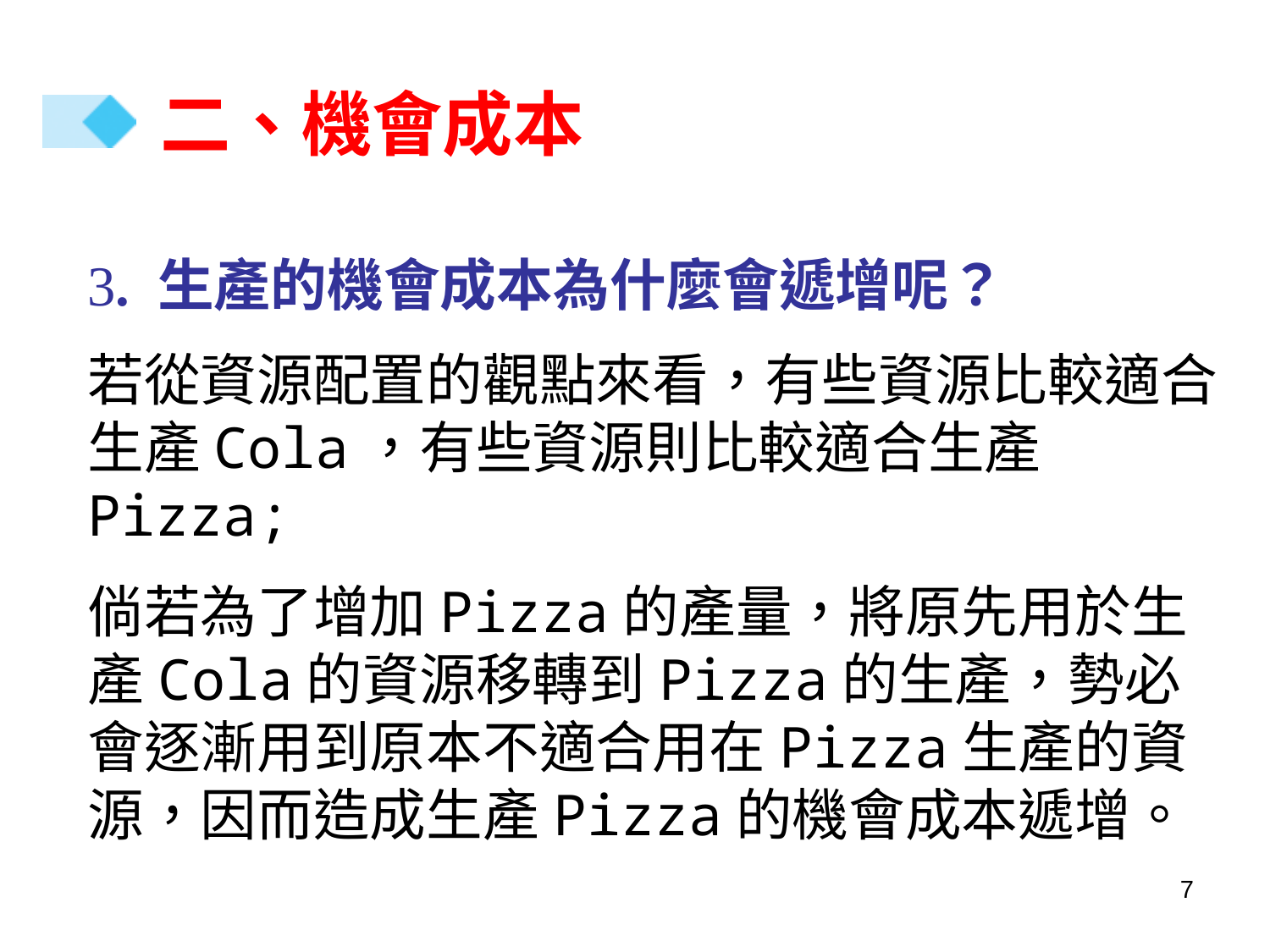

# 二、機會成本
3. 生產的機會成本為什麼會遞增呢？
若從資源配置的觀點來看，有些資源比較適合生產Cola，有些資源則比較適合生產Pizza;
倘若為了增加Pizza的產量，將原先用於生產Cola的資源移轉到Pizza的生產，勢必會逐漸用到原本不適合用在Pizza生產的資源，因而造成生產Pizza的機會成本遞增。

7